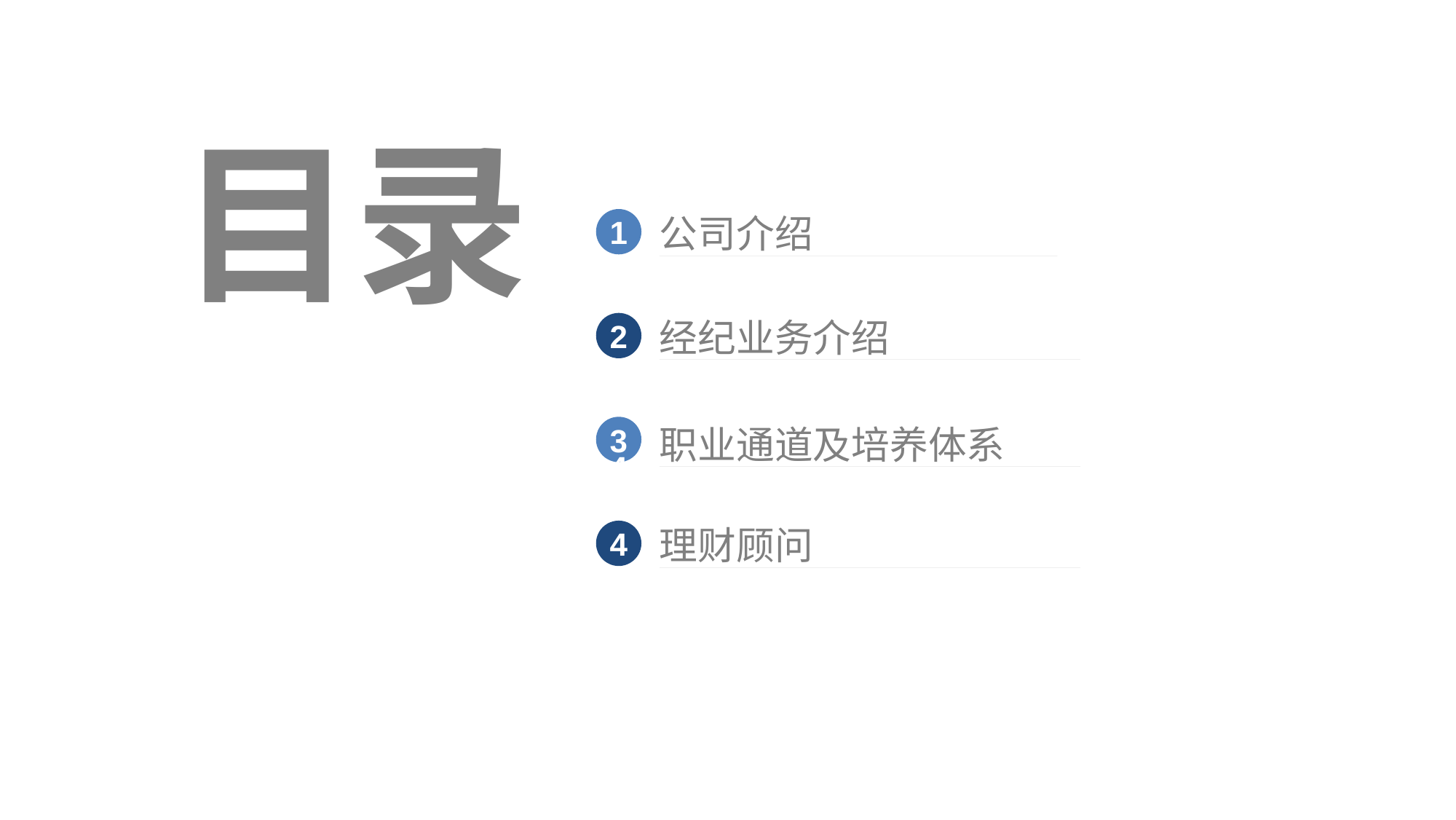

目录
公司介绍
1
经纪业务介绍
2
职业通道及培养体系
3
理财顾问
45444